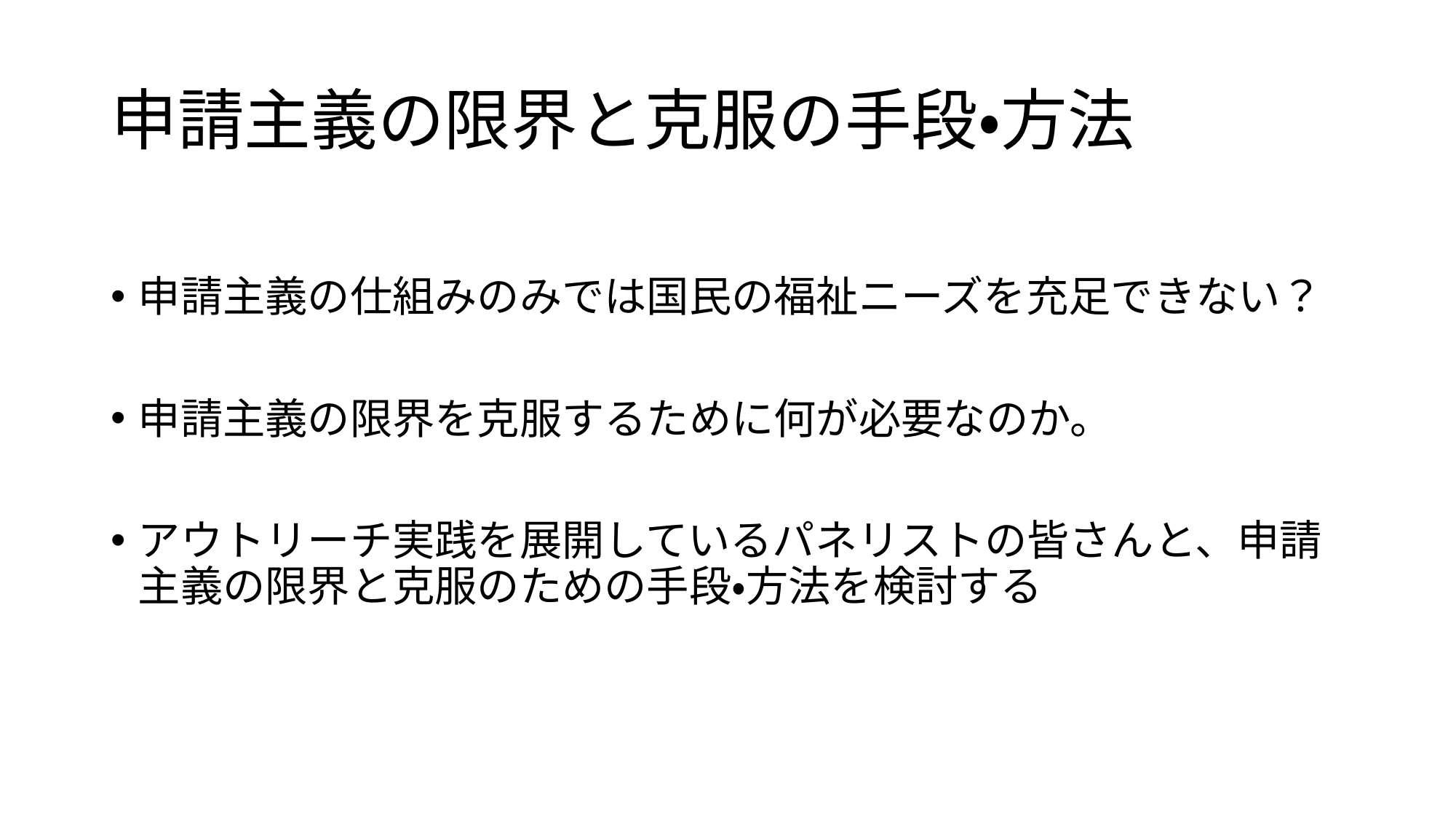

# 申請主義の限界と克服の手段・方法
申請主義の仕組みのみでは国民の福祉ニーズを充足できない？

申請主義の限界を克服するために何が必要なのか。

アウトリーチ実践を展開しているパネリストの皆さんと、申請主義の限界と克服のための手段・方法を検討する